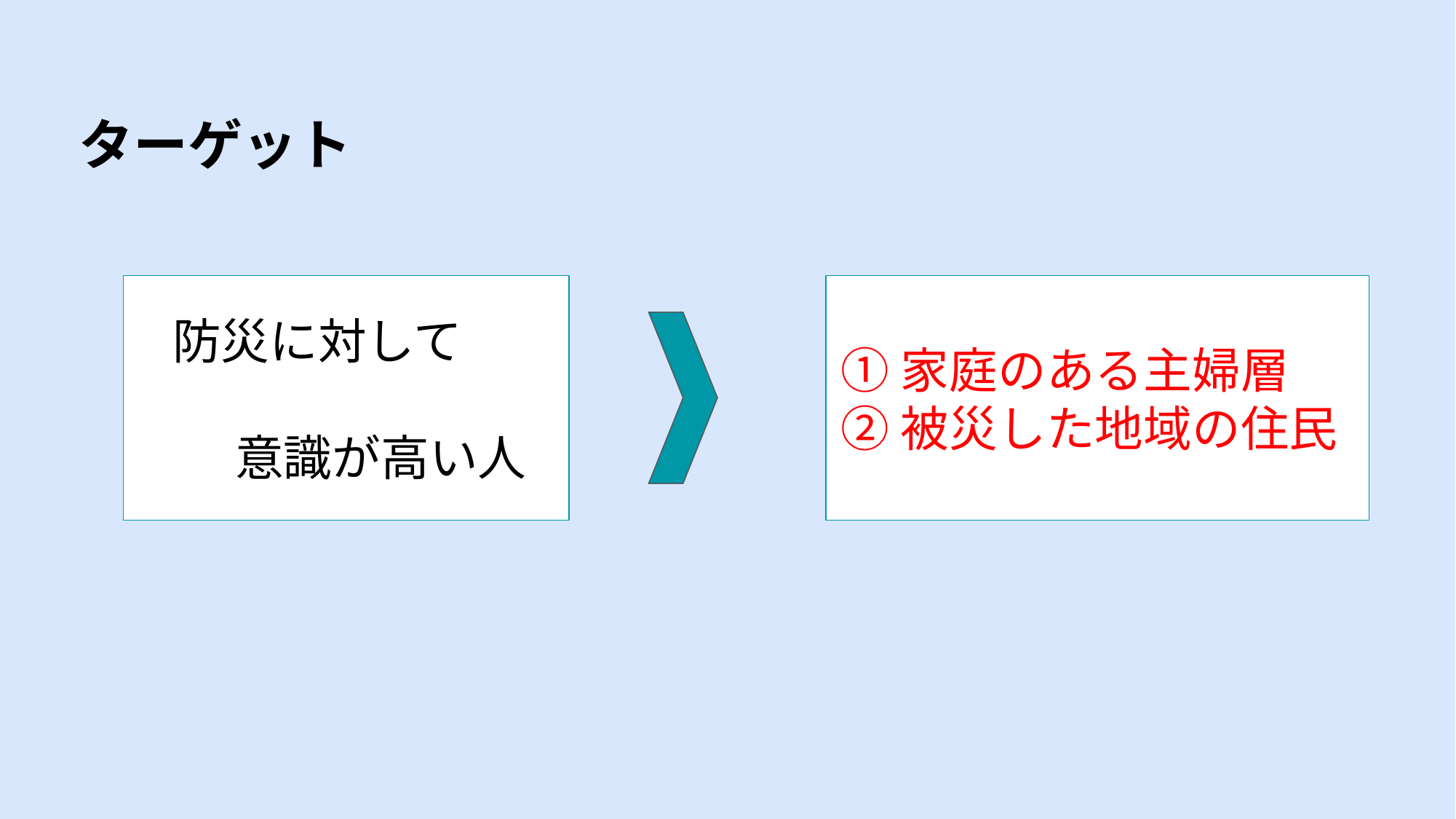

# ターゲット
　防災に対して

　　意識が高い人
①家庭のある主婦層
②被災した地域の住民